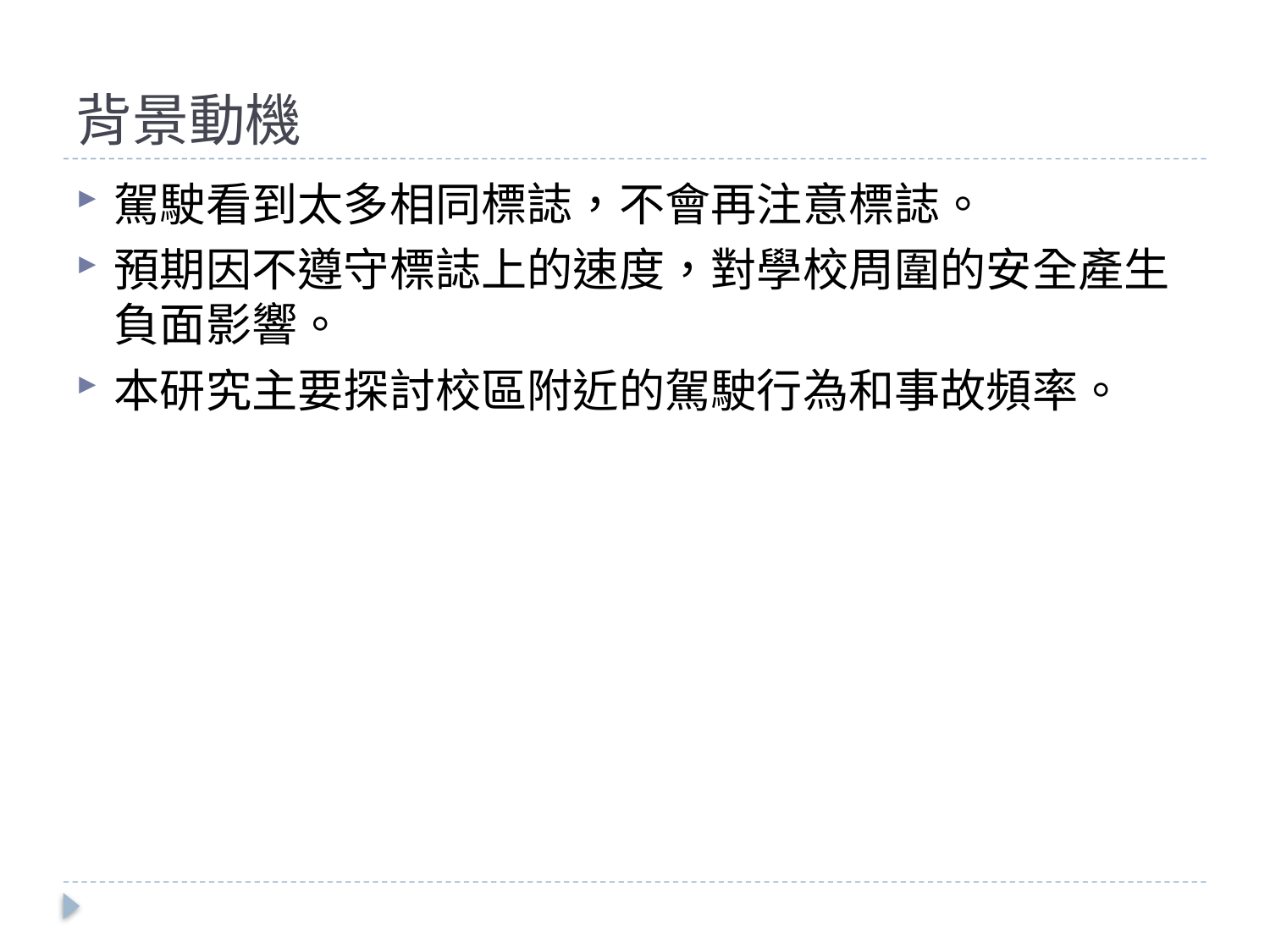

# 背景動機
駕駛看到太多相同標誌，不會再注意標誌。
預期因不遵守標誌上的速度，對學校周圍的安全產生負面影響。
本研究主要探討校區附近的駕駛行為和事故頻率。